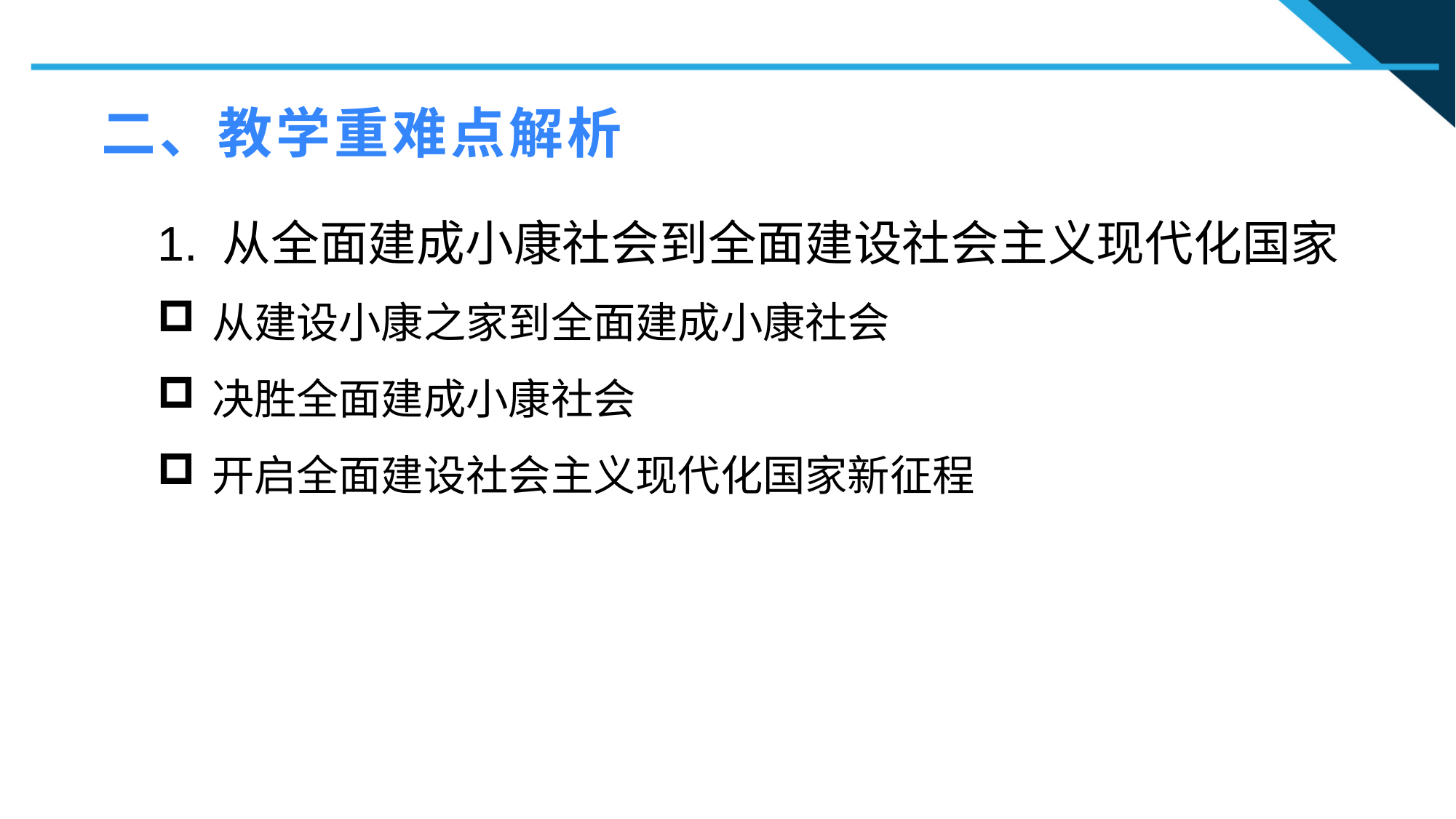

二、教学重难点解析
1. 从全面建成小康社会到全面建设社会主义现代化国家
从建设小康之家到全面建成小康社会
决胜全面建成小康社会
开启全面建设社会主义现代化国家新征程

1
2
2
n